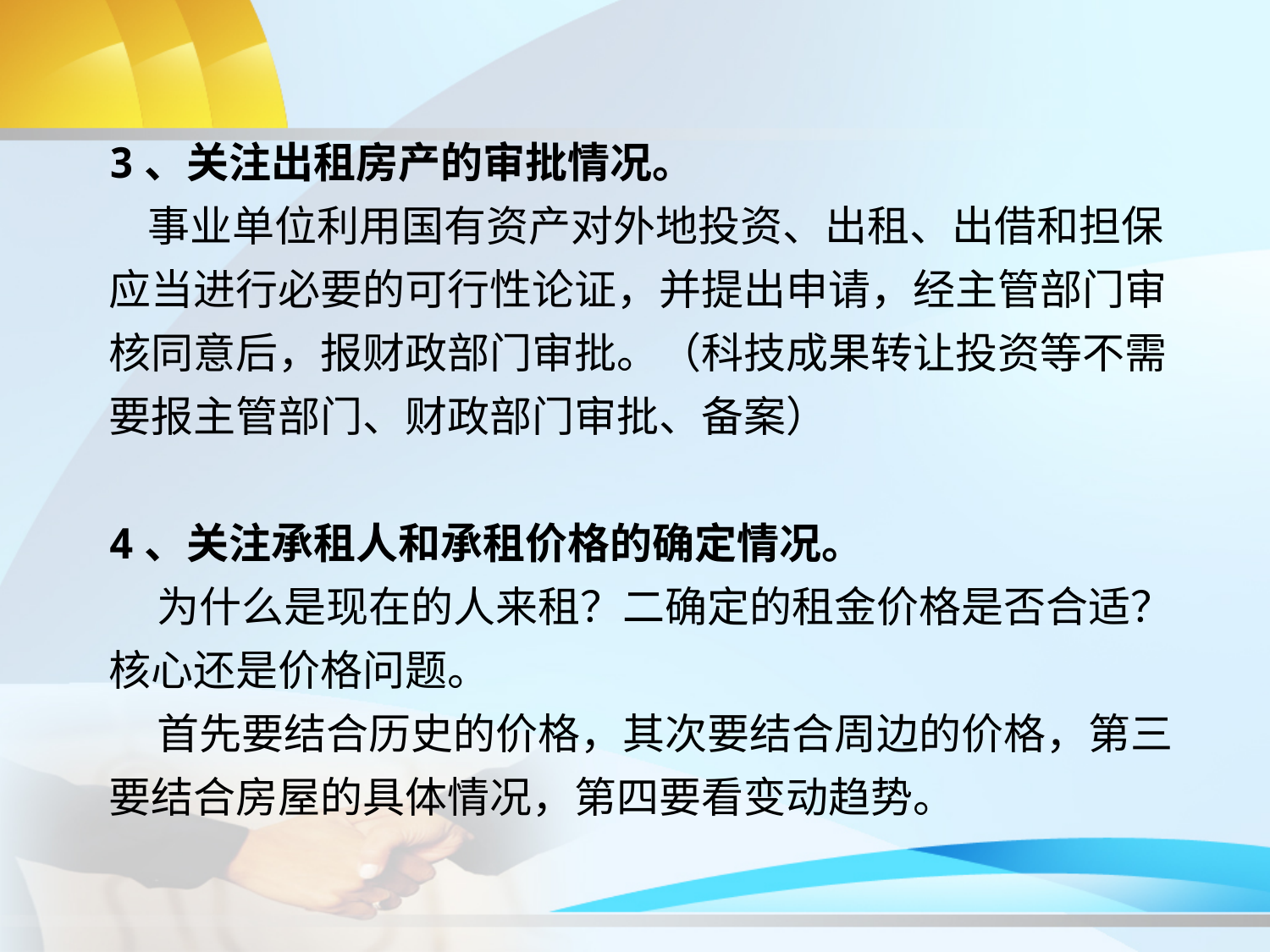

3、关注出租房产的审批情况。
   事业单位利用国有资产对外地投资、出租、出借和担保应当进行必要的可行性论证，并提出申请，经主管部门审核同意后，报财政部门审批。（科技成果转让投资等不需要报主管部门、财政部门审批、备案）

4、关注承租人和承租价格的确定情况。
    为什么是现在的人来租？二确定的租金价格是否合适？核心还是价格问题。
    首先要结合历史的价格，其次要结合周边的价格，第三要结合房屋的具体情况，第四要看变动趋势。